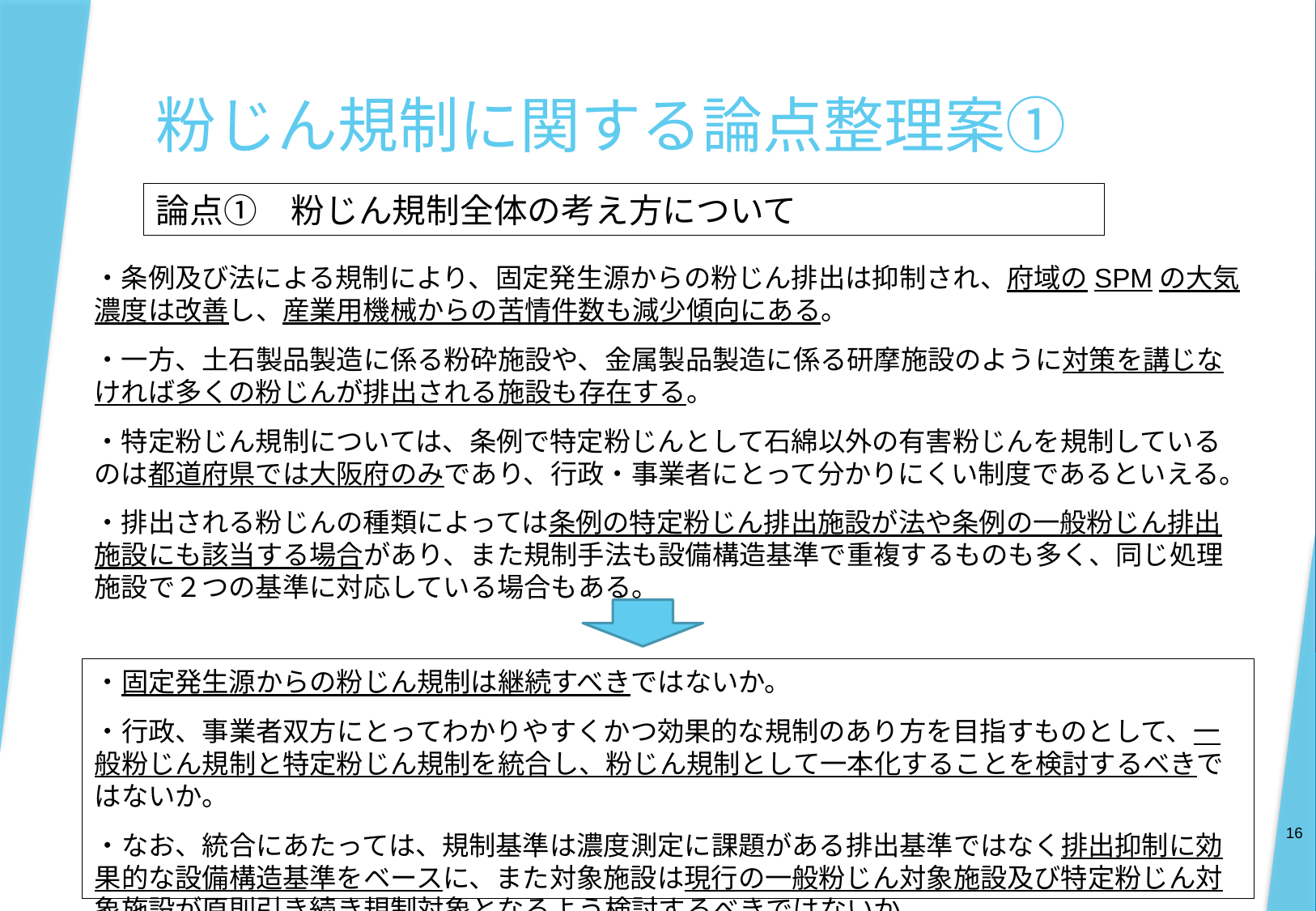

# 粉じん規制に関する論点整理案①
論点①　粉じん規制全体の考え方について
・条例及び法による規制により、固定発生源からの粉じん排出は抑制され、府域のSPMの大気濃度は改善し、産業用機械からの苦情件数も減少傾向にある。
・一方、土石製品製造に係る粉砕施設や、金属製品製造に係る研摩施設のように対策を講じなければ多くの粉じんが排出される施設も存在する。
・特定粉じん規制については、条例で特定粉じんとして石綿以外の有害粉じんを規制しているのは都道府県では大阪府のみであり、行政・事業者にとって分かりにくい制度であるといえる。
・排出される粉じんの種類によっては条例の特定粉じん排出施設が法や条例の一般粉じん排出施設にも該当する場合があり、また規制手法も設備構造基準で重複するものも多く、同じ処理施設で２つの基準に対応している場合もある。

・固定発生源からの粉じん規制は継続すべきではないか。
・行政、事業者双方にとってわかりやすくかつ効果的な規制のあり方を目指すものとして、一般粉じん規制と特定粉じん規制を統合し、粉じん規制として一本化することを検討するべきではないか。
・なお、統合にあたっては、規制基準は濃度測定に課題がある排出基準ではなく排出抑制に効果的な設備構造基準をベースに、また対象施設は現行の一般粉じん対象施設及び特定粉じん対象施設が原則引き続き規制対象となるよう検討するべきではないか。
16